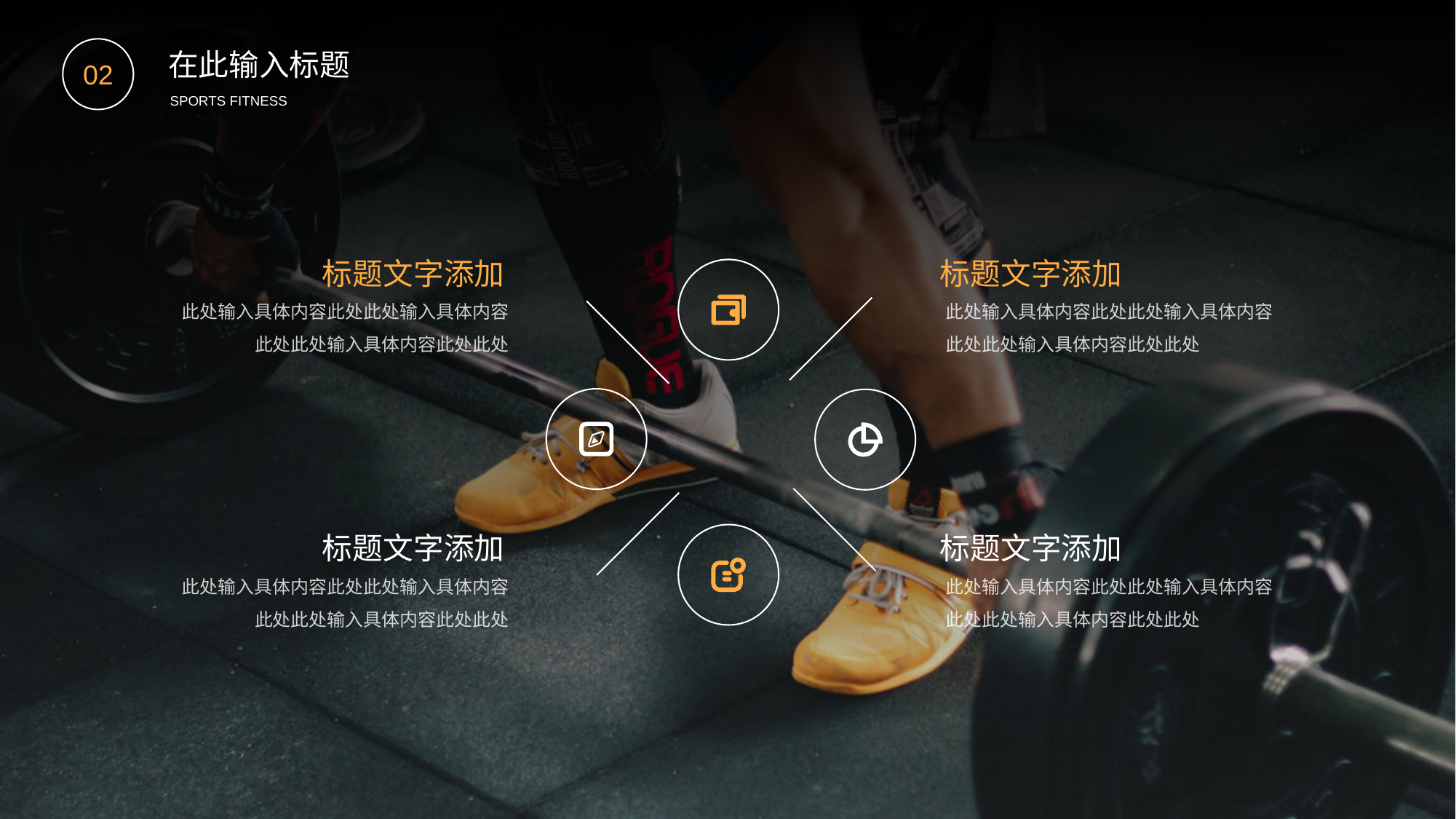

在此输入标题
02
SPORTS FITNESS
标题文字添加
此处输入具体内容此处此处输入具体内容此处此处输入具体内容此处此处
标题文字添加
此处输入具体内容此处此处输入具体内容此处此处输入具体内容此处此处

标题文字添加
此处输入具体内容此处此处输入具体内容此处此处输入具体内容此处此处
标题文字添加
此处输入具体内容此处此处输入具体内容此处此处输入具体内容此处此处